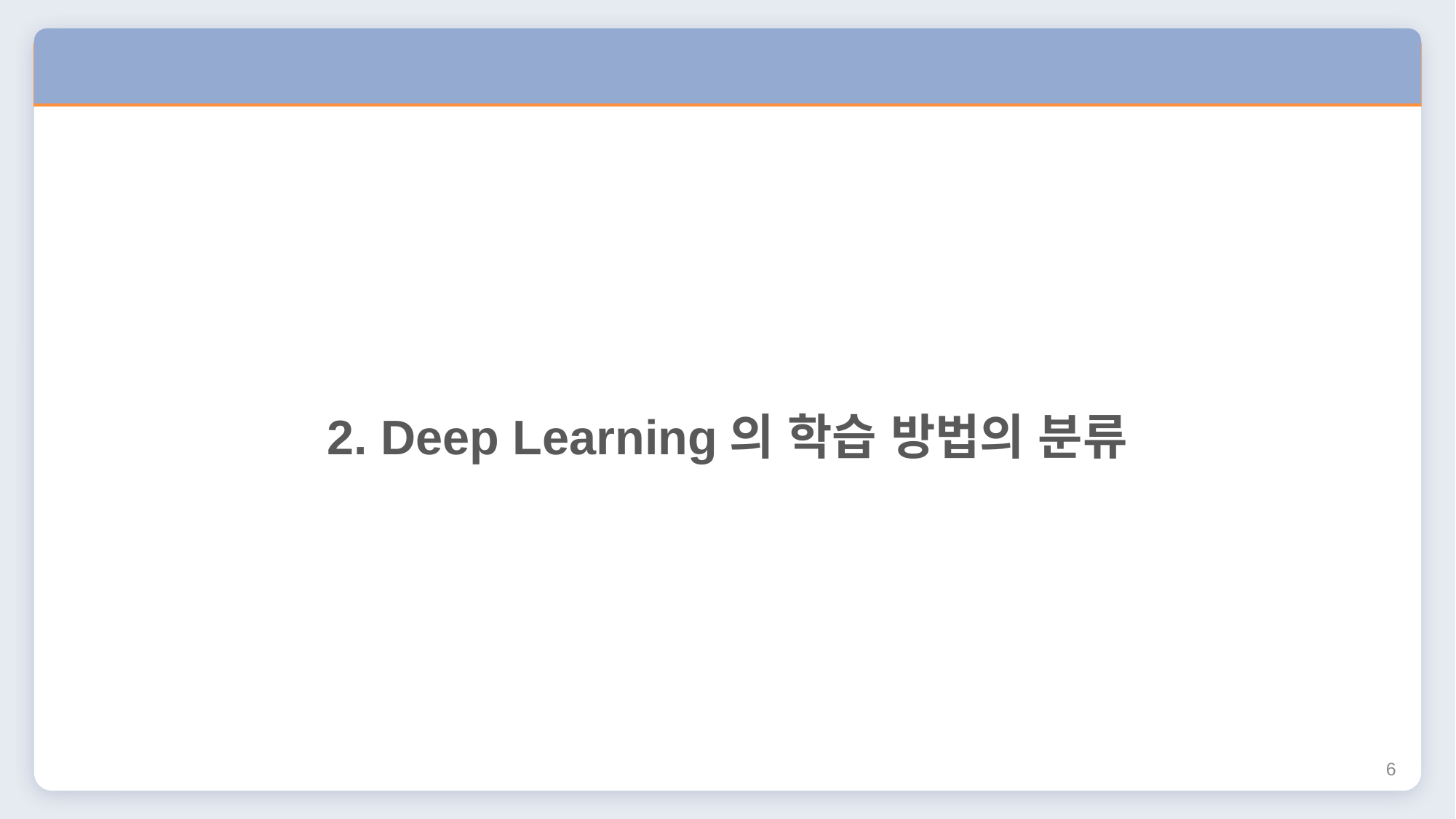

2. Deep Learning의 학습 방법의 분류

6